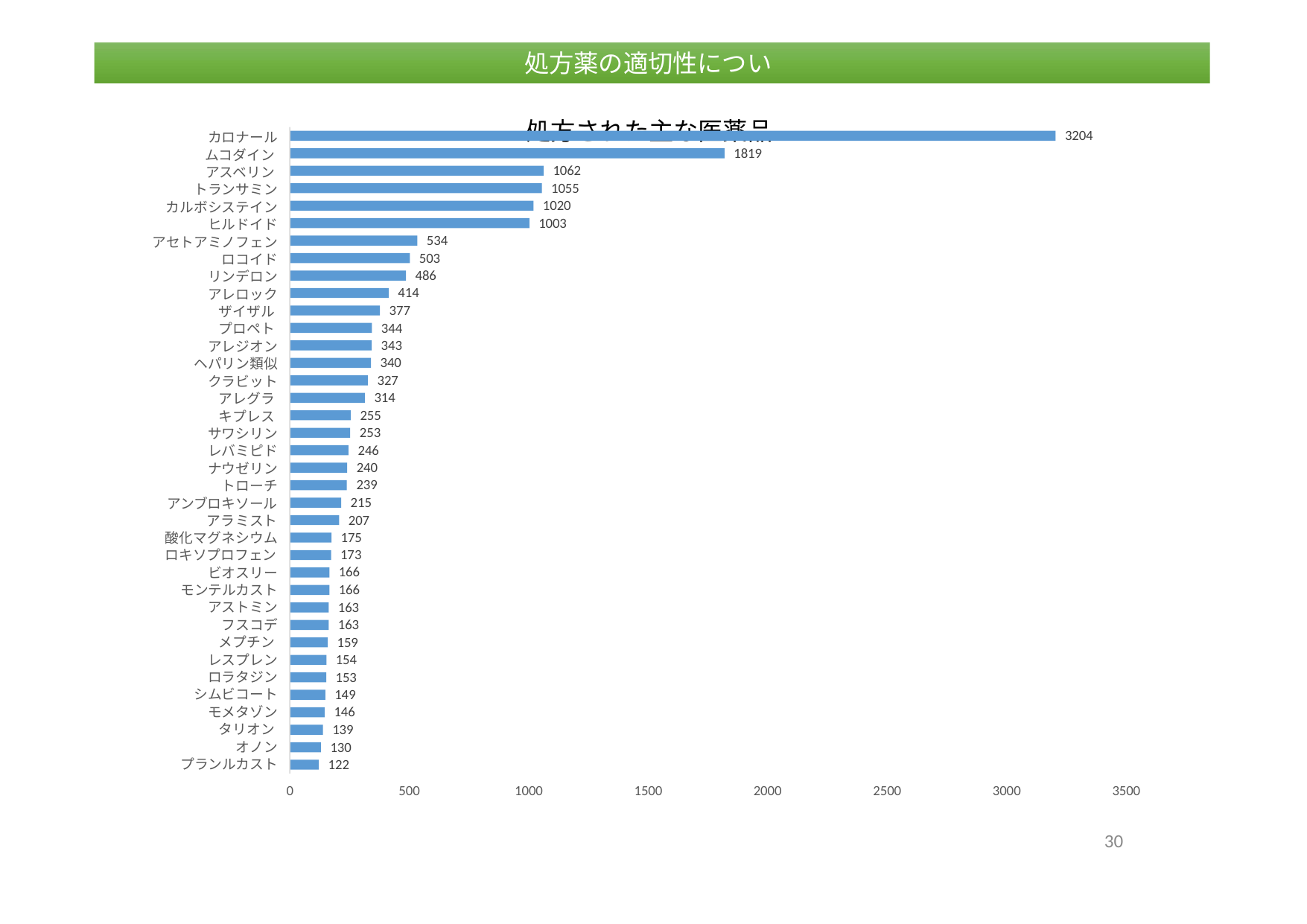

処方薬の適切性について
処方された主な医薬品

処方薬の適切性について
3204

カロナール ムコダイン  アスベリン  トランサミン
カルボシステイン
ヒルドイド アセトアミノフェン
ロコイド リンデロン アレロック ザイザル  プロペト  アレジオン
ヘパリン類似 クラビット アレグラ  キプレス  サワシリン レバミピド ナウゼリン トローチ
アンブロキソール
アラミスト 酸化マグネシウム ロキソプロフェン
ビオスリー モンテルカスト アストミン
フスコデ メプチン  レスプレン ロラタジン
シムビコート モメタゾン タリオン  オノン
プランルカスト
1819
1062
1055
1020
1003
534
503
486
414
377
344
343
340
327
314
255
253
246
240
239
215
207
175
173
166
166
163
163
159
154
153
149
146
139
130
122
0
500
1000
1500
2000
2500
3000
3500
30